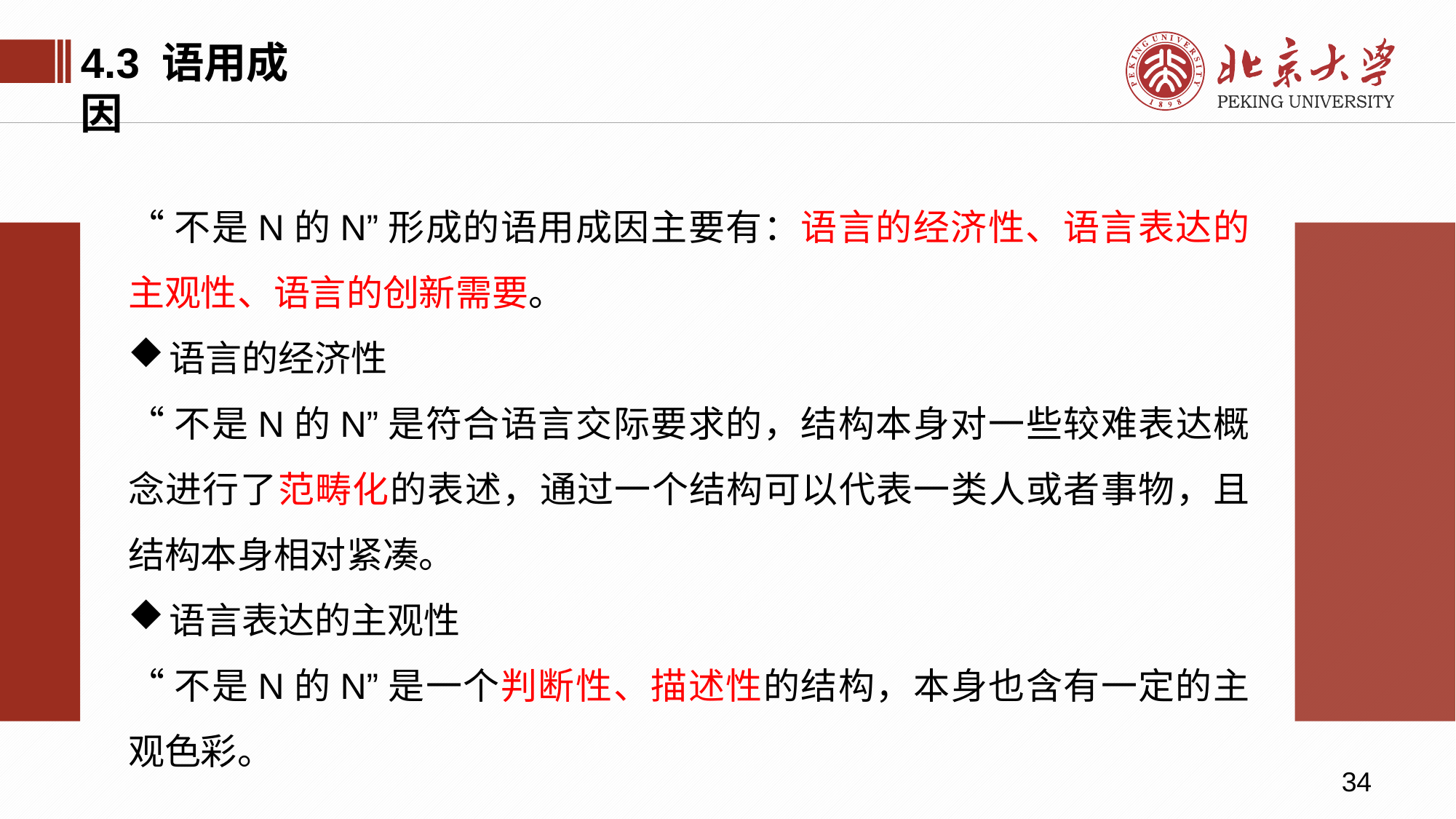

4.3 语用成因
“不是N的N”形成的语用成因主要有：语言的经济性、语言表达的主观性、语言的创新需要。
语言的经济性
“不是N的N”是符合语言交际要求的，结构本身对一些较难表达概念进行了范畴化的表述，通过一个结构可以代表一类人或者事物，且结构本身相对紧凑。
语言表达的主观性
“不是N的N”是一个判断性、描述性的结构，本身也含有一定的主观色彩。

34